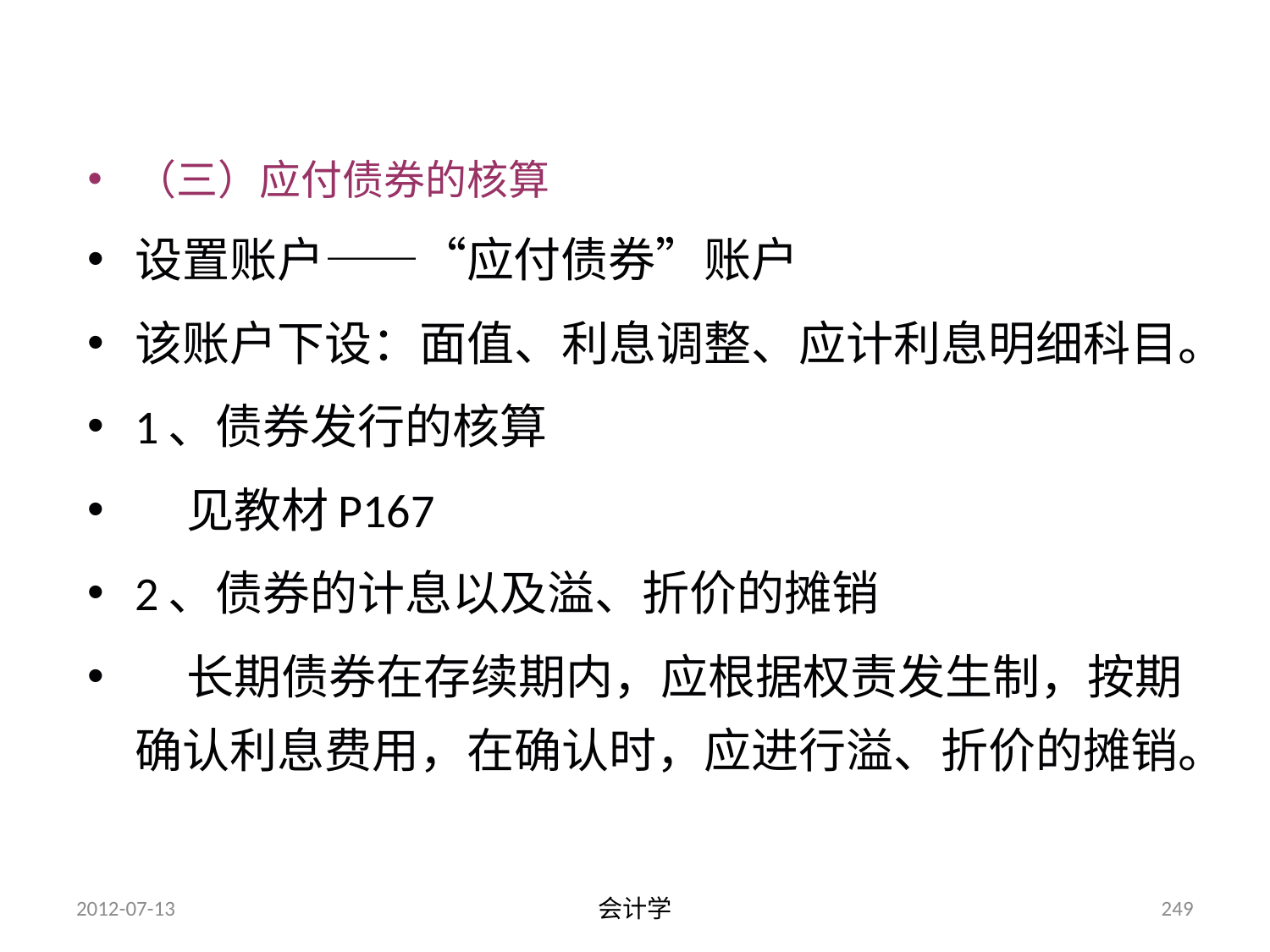

（三）应付债券的核算
设置账户——“应付债券”账户
该账户下设：面值、利息调整、应计利息明细科目。
1、债券发行的核算
    见教材P167
2、债券的计息以及溢、折价的摊销
    长期债券在存续期内，应根据权责发生制，按期确认利息费用，在确认时，应进行溢、折价的摊销。

2012-07-13
会计学
249